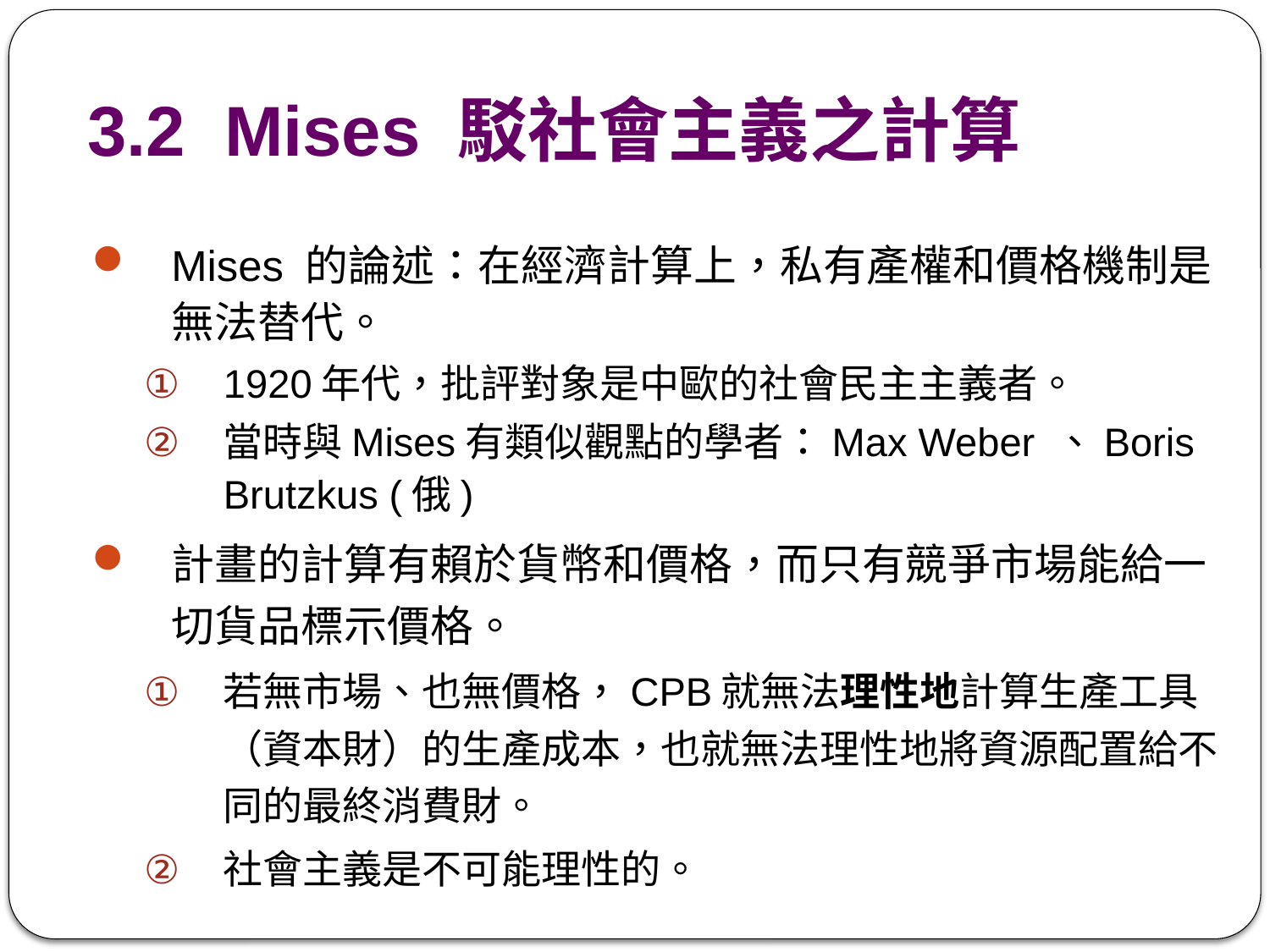

# 3.2  Mises 駁社會主義之計算
Mises 的論述：在經濟計算上，私有產權和價格機制是無法替代。
1920年代，批評對象是中歐的社會民主主義者。
當時與Mises有類似觀點的學者：Max Weber 、Boris Brutzkus (俄)
計畫的計算有賴於貨幣和價格，而只有競爭市場能給一切貨品標示價格。
若無市場、也無價格，CPB就無法理性地計算生產工具（資本財）的生產成本，也就無法理性地將資源配置給不同的最終消費財。
社會主義是不可能理性的。
23